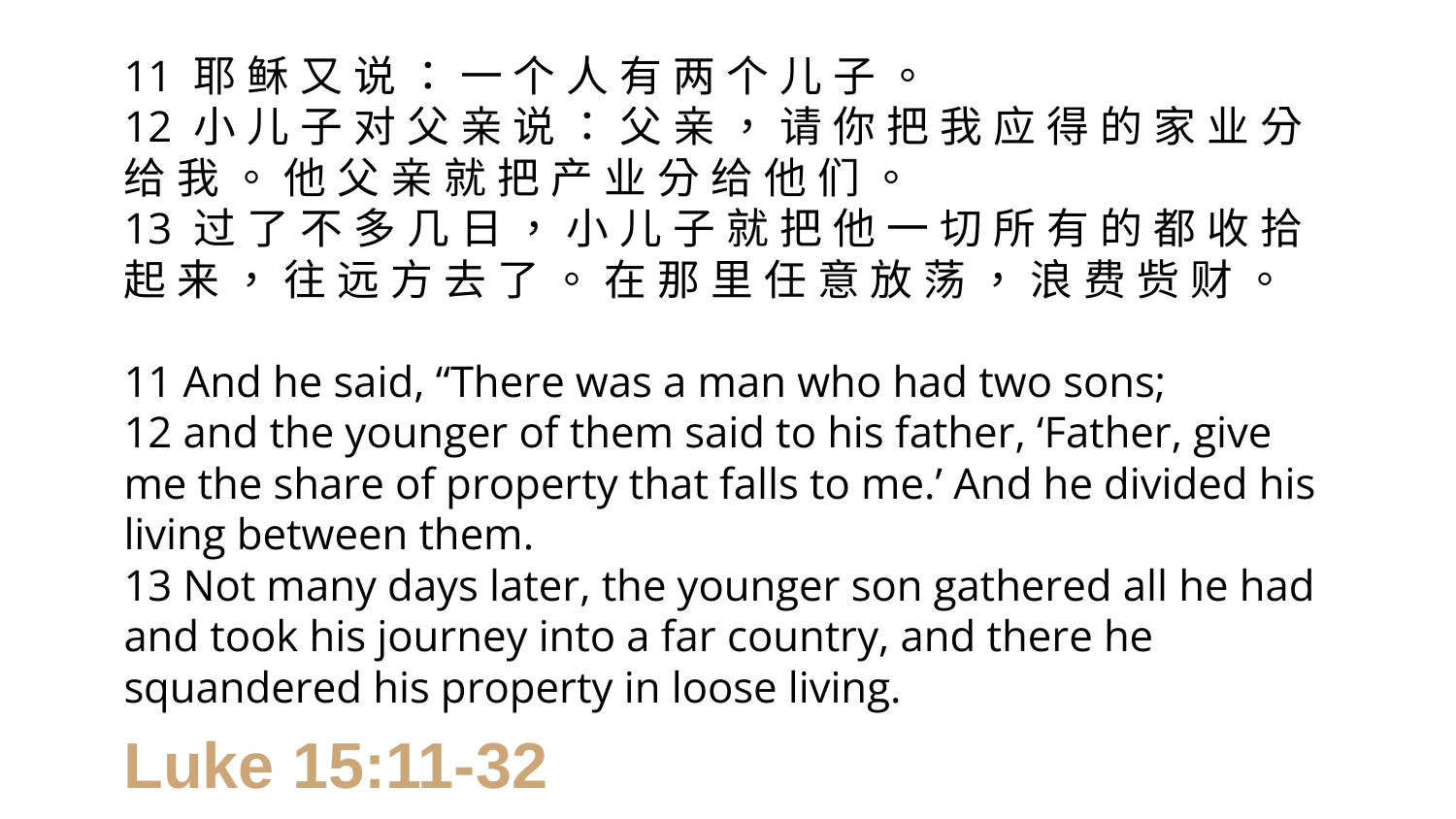

11 耶 稣 又 说 ： 一 个 人 有 两 个 儿 子 。
12 小 儿 子 对 父 亲 说 ： 父 亲 ， 请 你 把 我 应 得 的 家 业 分 给 我 。 他 父 亲 就 把 产 业 分 给 他 们 。
13 过 了 不 多 几 日 ， 小 儿 子 就 把 他 一 切 所 有 的 都 收 拾 起 来 ， 往 远 方 去 了 。 在 那 里 任 意 放 荡 ， 浪 费 赀 财 。

11 And he said, “There was a man who had two sons;
12 and the younger of them said to his father, ‘Father, give me the share of property that falls to me.’ And he divided his living between them.
13 Not many days later, the younger son gathered all he had and took his journey into a far country, and there he squandered his property in loose living.
Luke 15:11-32